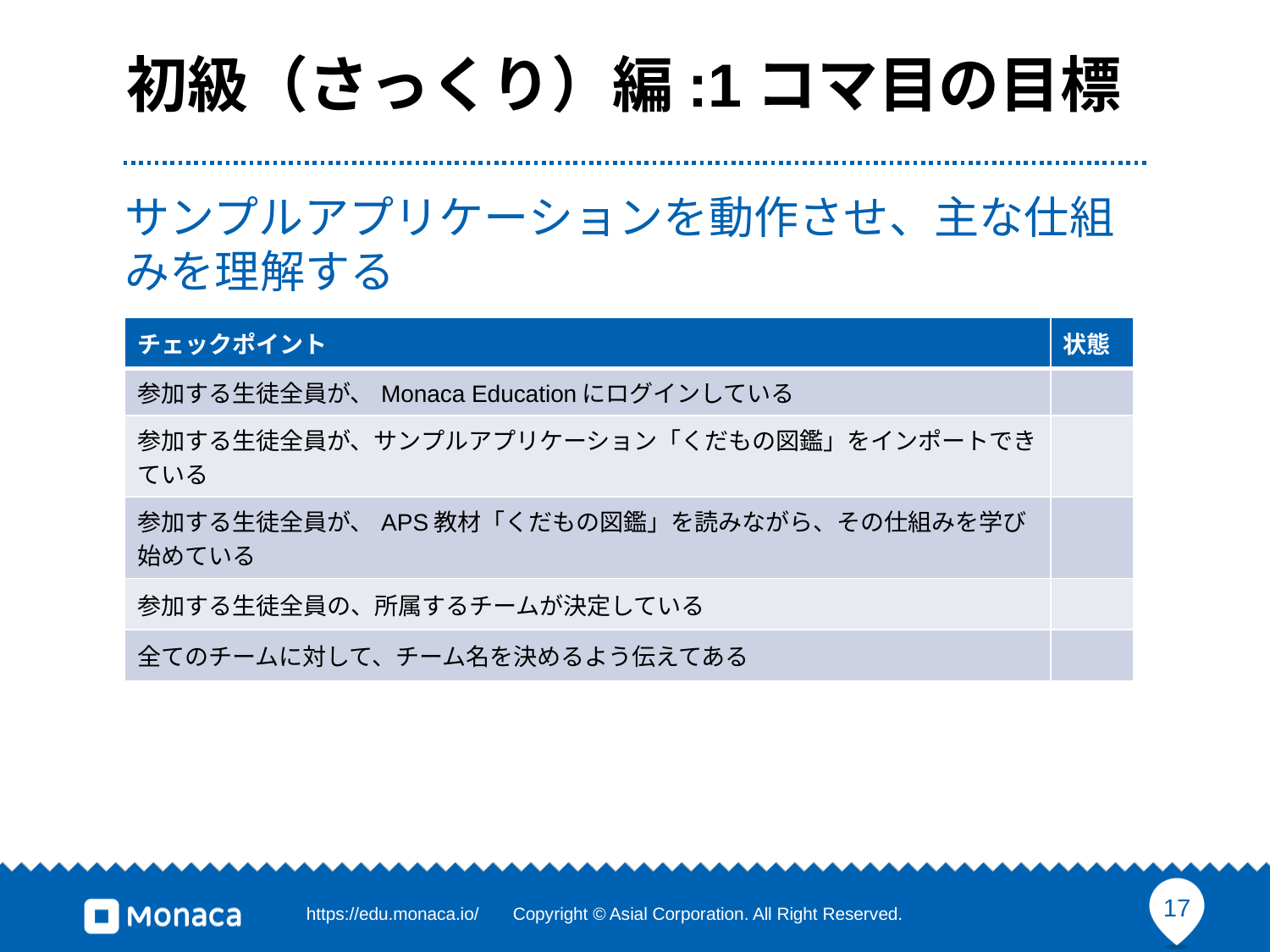

# 初級（さっくり）編:1コマ目の目標
サンプルアプリケーションを動作させ、主な仕組みを理解する
| チェックポイント | 状態 |
| --- | --- |
| 参加する生徒全員が、Monaca Educationにログインしている |  |
| 参加する生徒全員が、サンプルアプリケーション「くだもの図鑑」をインポートできている |  |
| 参加する生徒全員が、APS教材「くだもの図鑑」を読みながら、その仕組みを学び始めている |  |
| 参加する生徒全員の、所属するチームが決定している |  |
| 全てのチームに対して、チーム名を決めるよう伝えてある |  |